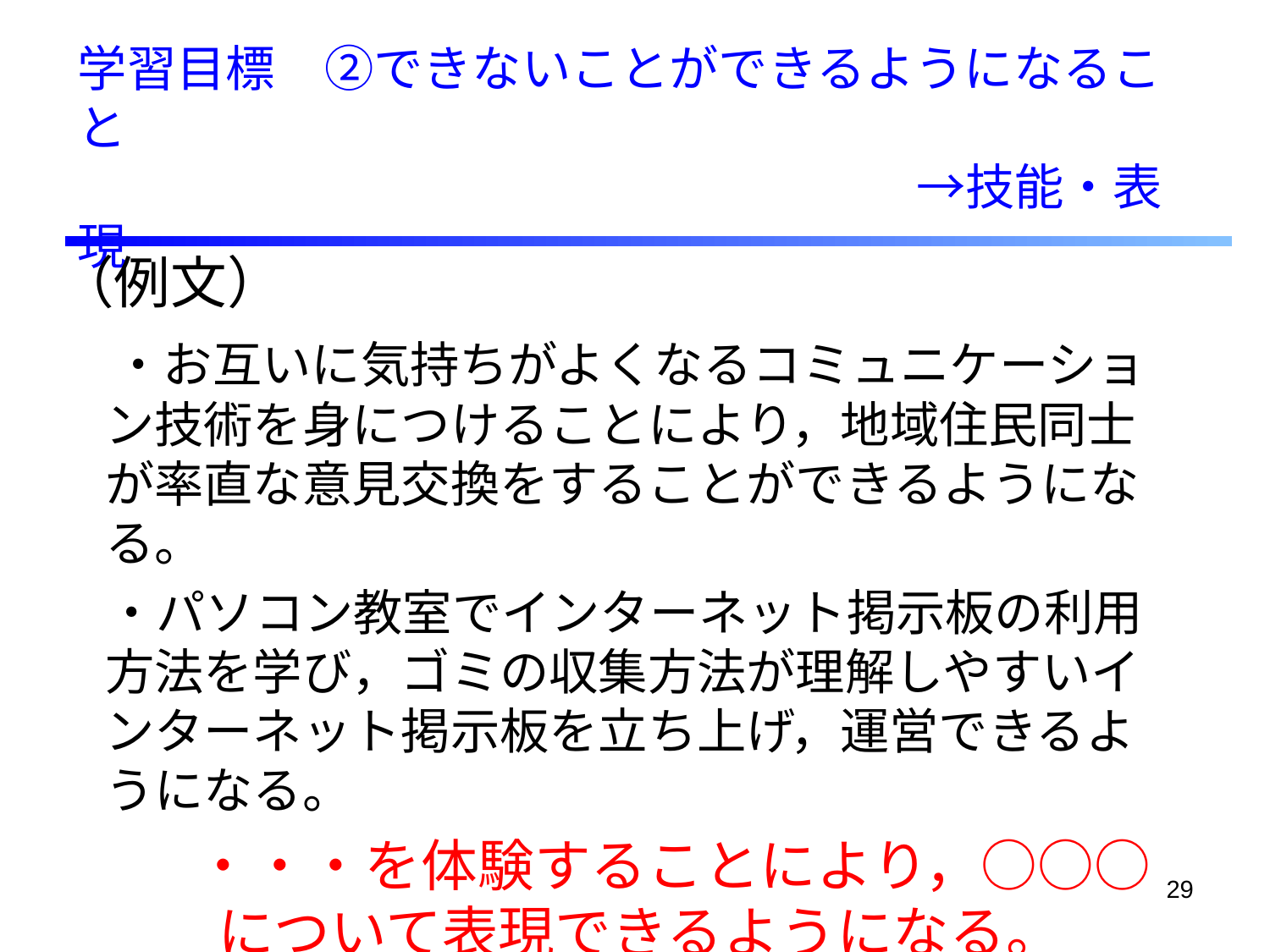

# 学習目標　②できないことができるようになること 　　　　　　　　　　　　　　　　　→技能・表現

（例文）
　・お互いに気持ちがよくなるコミュニケーション技術を身につけることにより，地域住民同士が率直な意見交換をすることができるようになる。
　・パソコン教室でインターネット掲示板の利用方法を学び，ゴミの収集方法が理解しやすいインターネット掲示板を立ち上げ，運営できるようになる。
　　・・・を体験することにより，○○○について表現できるようになる。
29